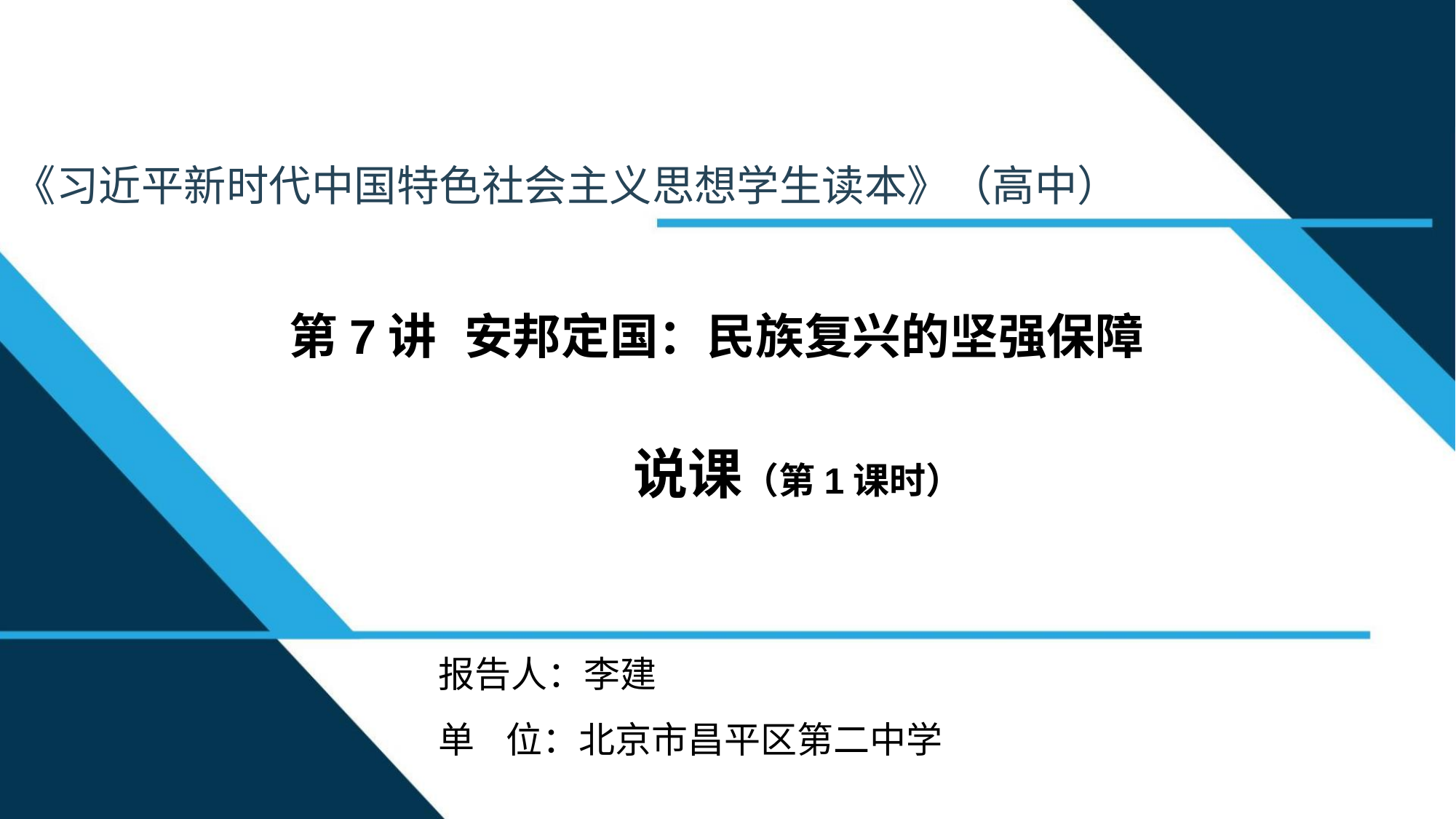

《习近平新时代中国特色社会主义思想学生读本》（高中）
第7讲 安邦定国：民族复兴的坚强保障
说课（第1课时）
报告人：李建
单 位：北京市昌平区第二中学